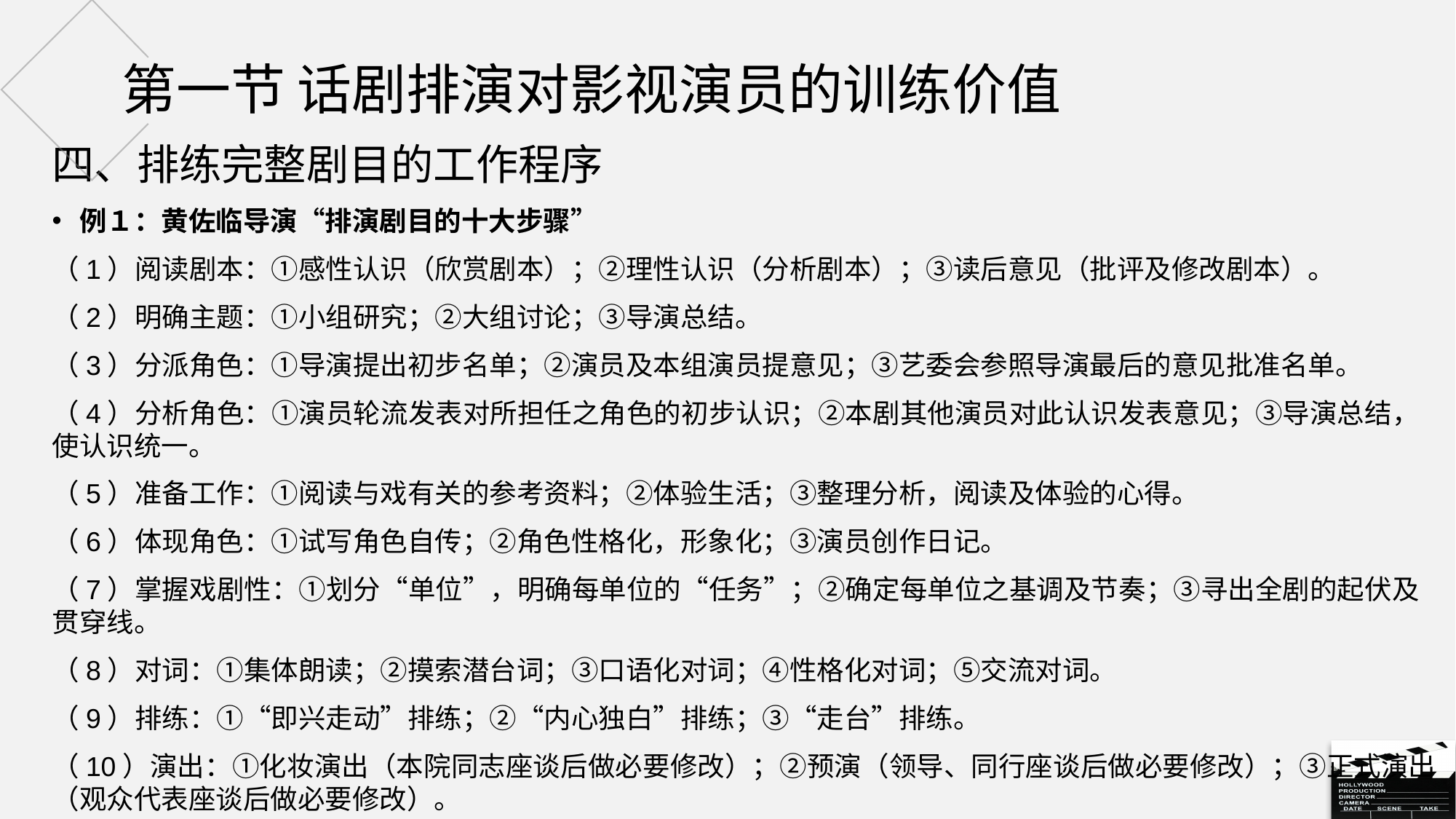

# 第一节 话剧排演对影视演员的训练价值
四、排练完整剧目的工作程序
例１：黄佐临导演“排演剧目的十大步骤”
（1）阅读剧本：①感性认识（欣赏剧本）；②理性认识（分析剧本）；③读后意见（批评及修改剧本）。
（2）明确主题：①小组研究；②大组讨论；③导演总结。
（3）分派角色：①导演提出初步名单；②演员及本组演员提意见；③艺委会参照导演最后的意见批准名单。
（4）分析角色：①演员轮流发表对所担任之角色的初步认识；②本剧其他演员对此认识发表意见；③导演总结，使认识统一。
（5）准备工作：①阅读与戏有关的参考资料；②体验生活；③整理分析，阅读及体验的心得。
（6）体现角色：①试写角色自传；②角色性格化，形象化；③演员创作日记。
（7）掌握戏剧性：①划分“单位”，明确每单位的“任务”；②确定每单位之基调及节奏；③寻出全剧的起伏及贯穿线。
（8）对词：①集体朗读；②摸索潜台词；③口语化对词；④性格化对词；⑤交流对词。
（9）排练：①“即兴走动”排练；②“内心独白”排练；③“走台”排练。
（10）演出：①化妆演出（本院同志座谈后做必要修改）；②预演（领导、同行座谈后做必要修改）；③正式演出（观众代表座谈后做必要修改）。